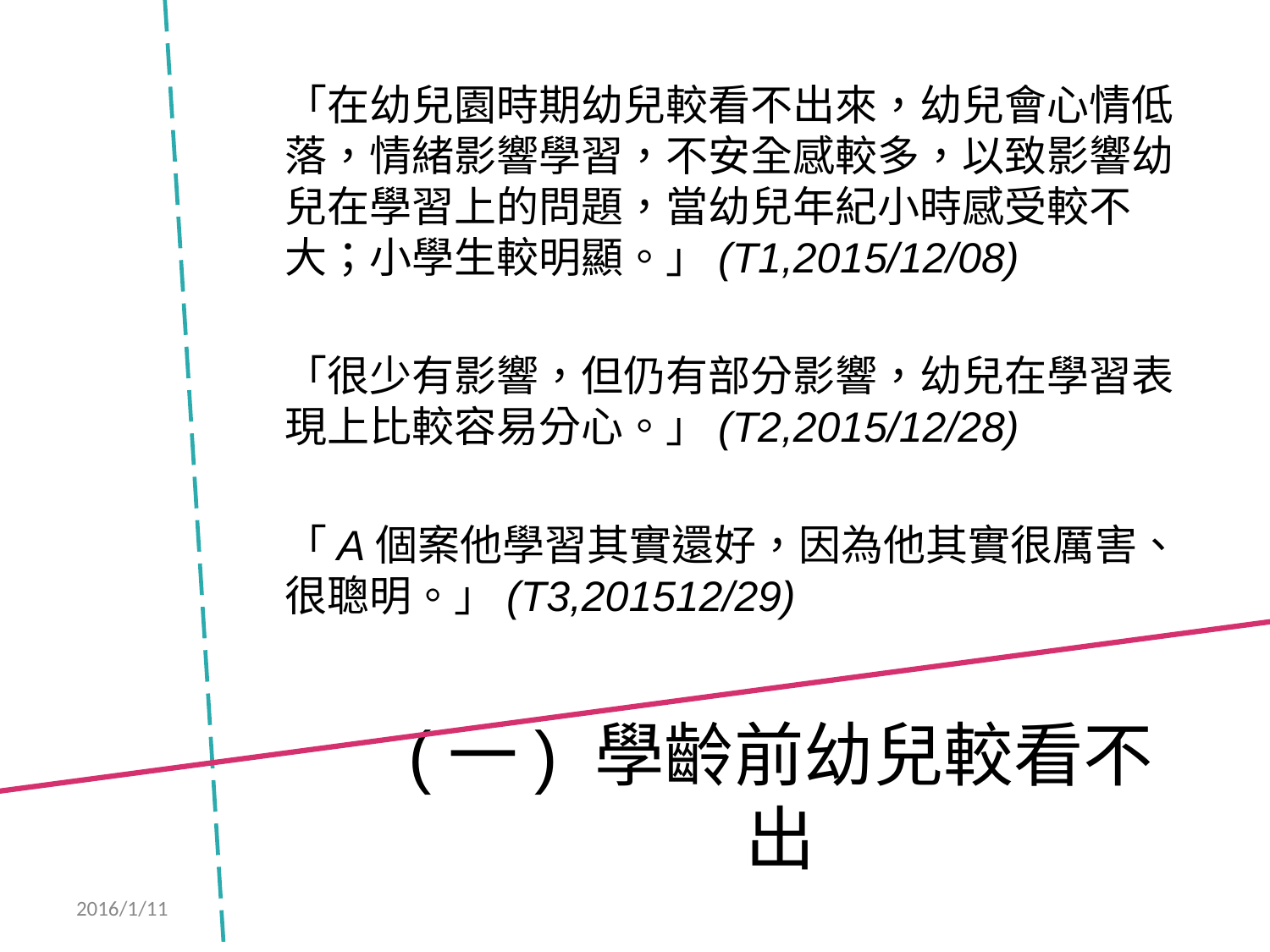

「在幼兒園時期幼兒較看不出來，幼兒會心情低落，情緒影響學習，不安全感較多，以致影響幼兒在學習上的問題，當幼兒年紀小時感受較不大；小學生較明顯。」(T1,2015/12/08)

「很少有影響，但仍有部分影響，幼兒在學習表現上比較容易分心。」(T2,2015/12/28)

「A個案他學習其實還好，因為他其實很厲害、很聰明。」(T3,201512/29)

# (一) 學齡前幼兒較看不出
2016/1/11